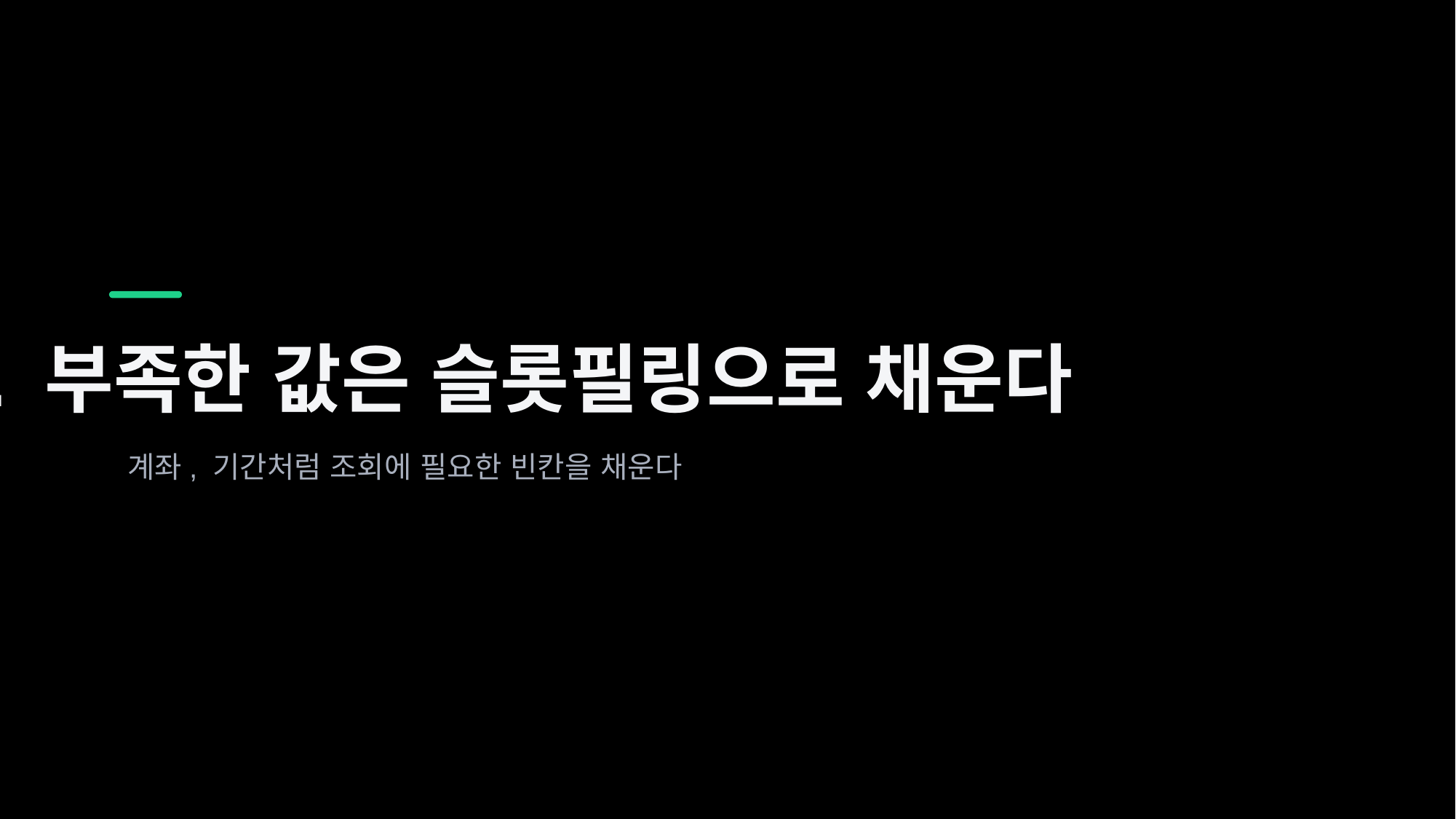

6. 부족한 값은 슬롯필링으로 채운다
계좌, 기간처럼 조회에 필요한 빈칸을 채운다